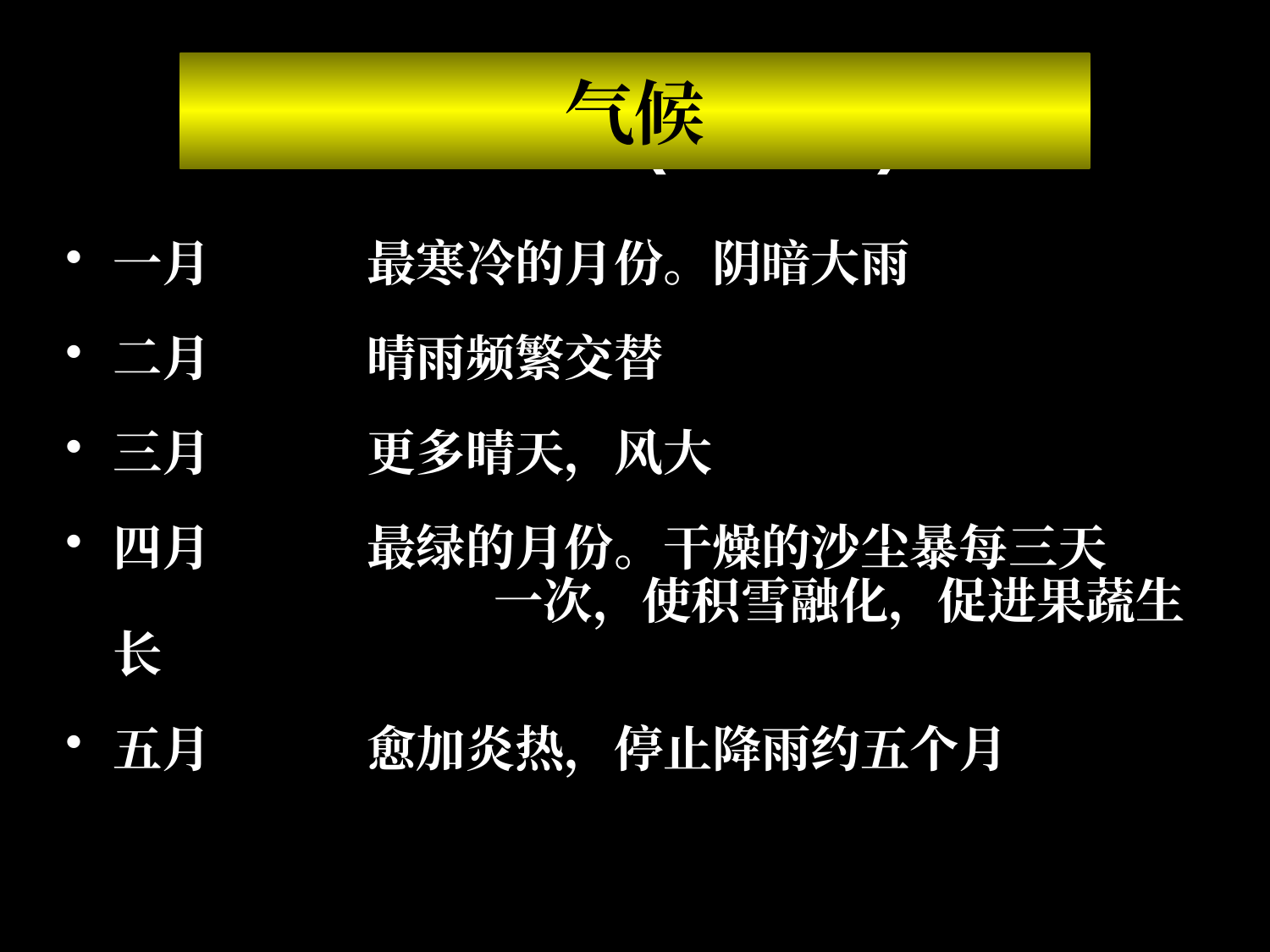

# Climate (cont’d)
气候
一月		最寒冷的月份。阴暗大雨

二月		晴雨频繁交替

三月		更多晴天，风大

四月		最绿的月份。干燥的沙尘暴每三天				一次，使积雪融化，促进果蔬生长

五月		愈加炎热，停止降雨约五个月